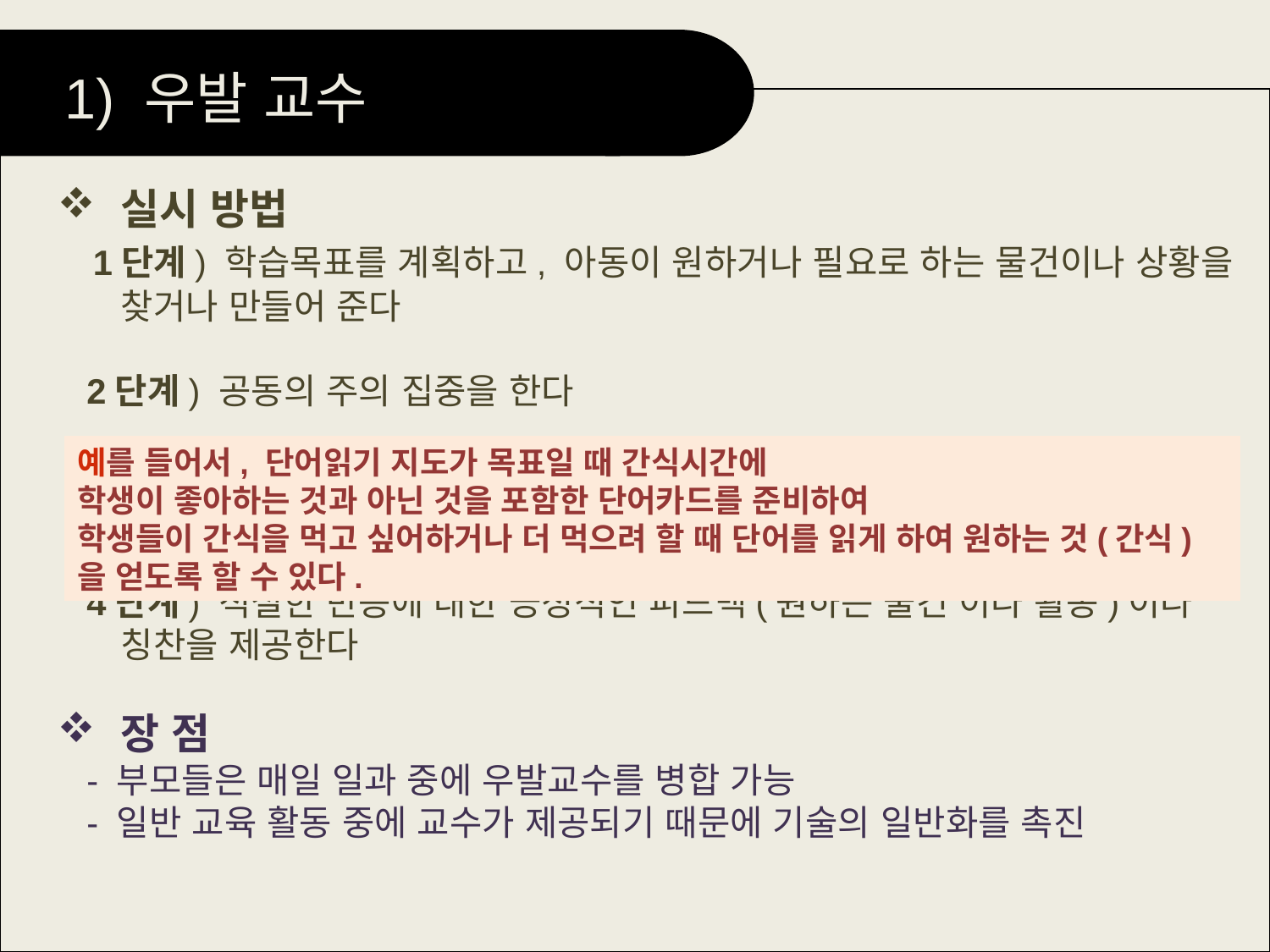

1) 우발 교수

실시 방법
   1단계) 학습목표를 계획하고, 아동이 원하거나 필요로 하는 물건이나 상황을 찾거나 만들어 준다

   2단계) 공동의 주의 집중을 한다

   3단계) 아동이 관심을 보일 때까지 기다린 후 적절한 반응 보이도록 촉구하고 필요한 경우 아동의 반응을 정교화 하거나 시범을 보인다

   4단계) 적절한 반응에 대한 긍정적인 피드백(원하는 물건 이나 활동)이나 칭찬을 제공한다

장 점
   - 부모들은 매일 일과 중에 우발교수를 병합 가능
   - 일반 교육 활동 중에 교수가 제공되기 때문에 기술의 일반화를 촉진

예를 들어서, 단어읽기 지도가 목표일 때 간식시간에
학생이 좋아하는 것과 아닌 것을 포함한 단어카드를 준비하여
학생들이 간식을 먹고 싶어하거나 더 먹으려 할 때 단어를 읽게 하여 원하는 것(간식)을 얻도록 할 수 있다.